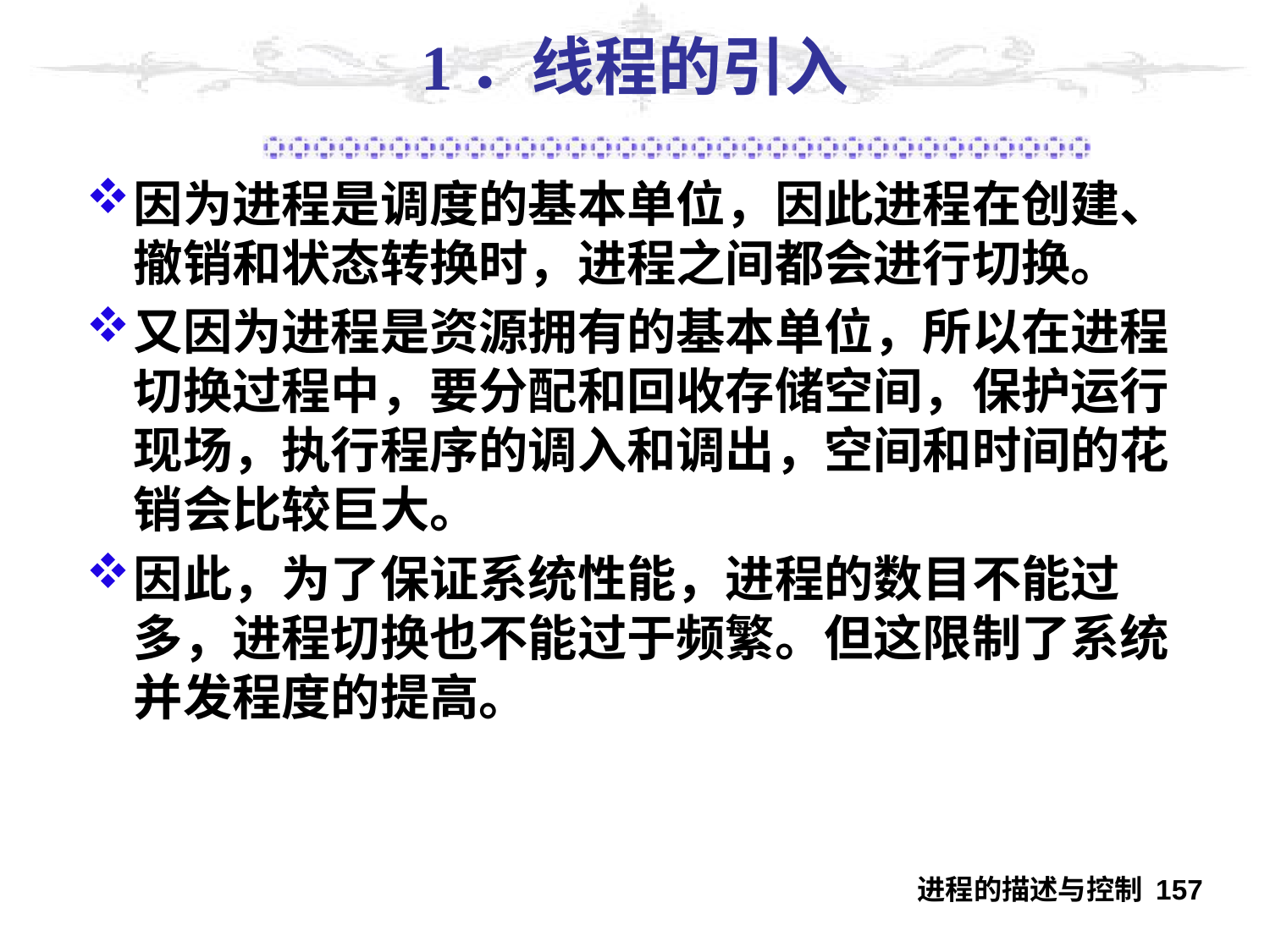

# 1．线程的引入
因为进程是调度的基本单位，因此进程在创建、撤销和状态转换时，进程之间都会进行切换。
又因为进程是资源拥有的基本单位，所以在进程切换过程中，要分配和回收存储空间，保护运行现场，执行程序的调入和调出，空间和时间的花销会比较巨大。
因此，为了保证系统性能，进程的数目不能过多，进程切换也不能过于频繁。但这限制了系统并发程度的提高。